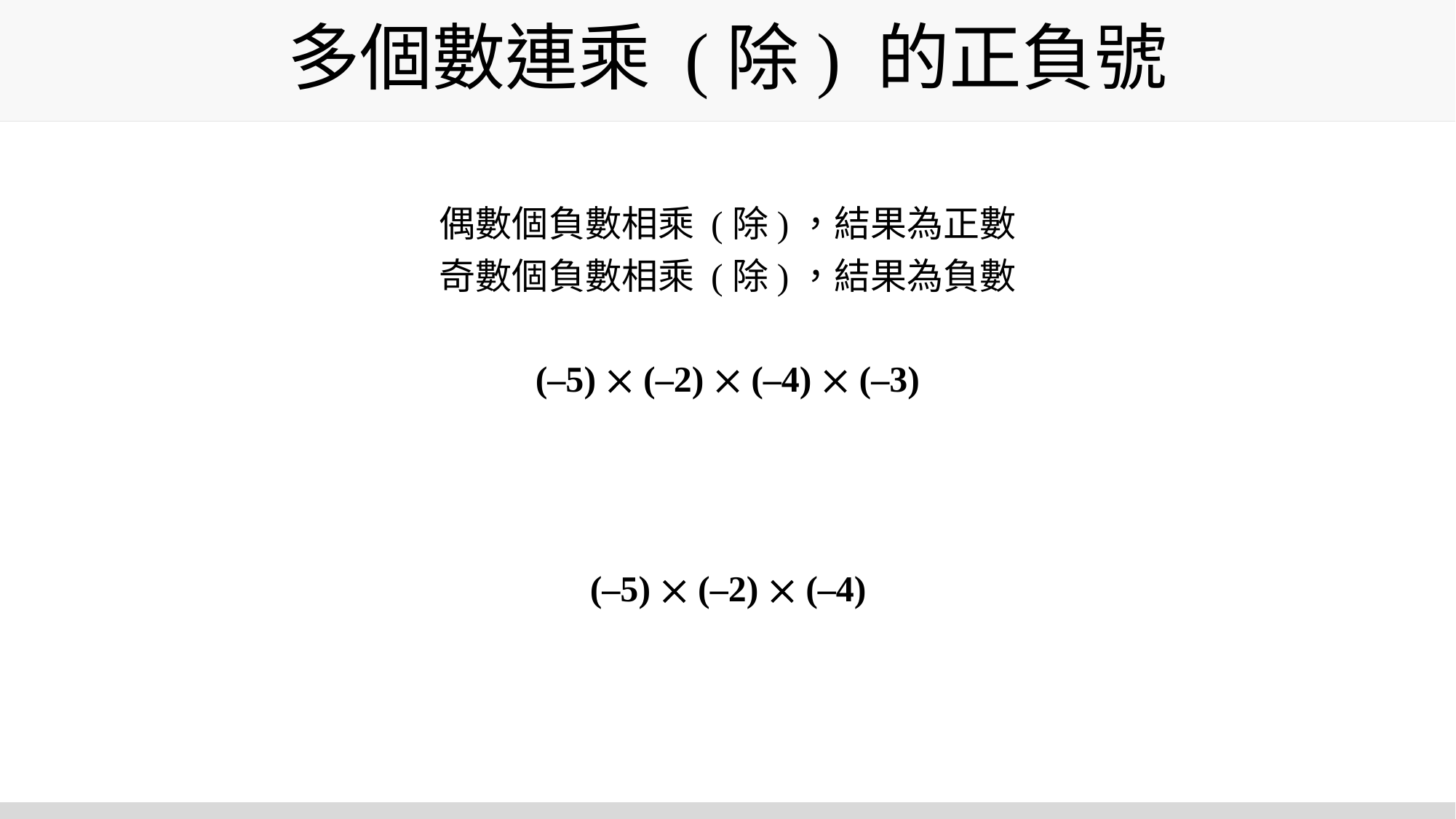

# 多個數連乘 (除) 的正負號
偶數個負數相乘 (除)，結果為正數
奇數個負數相乘 (除)，結果為負數
(–5) × (–2) × (–4) × (–3)
(–5) × (–2) × (–4)